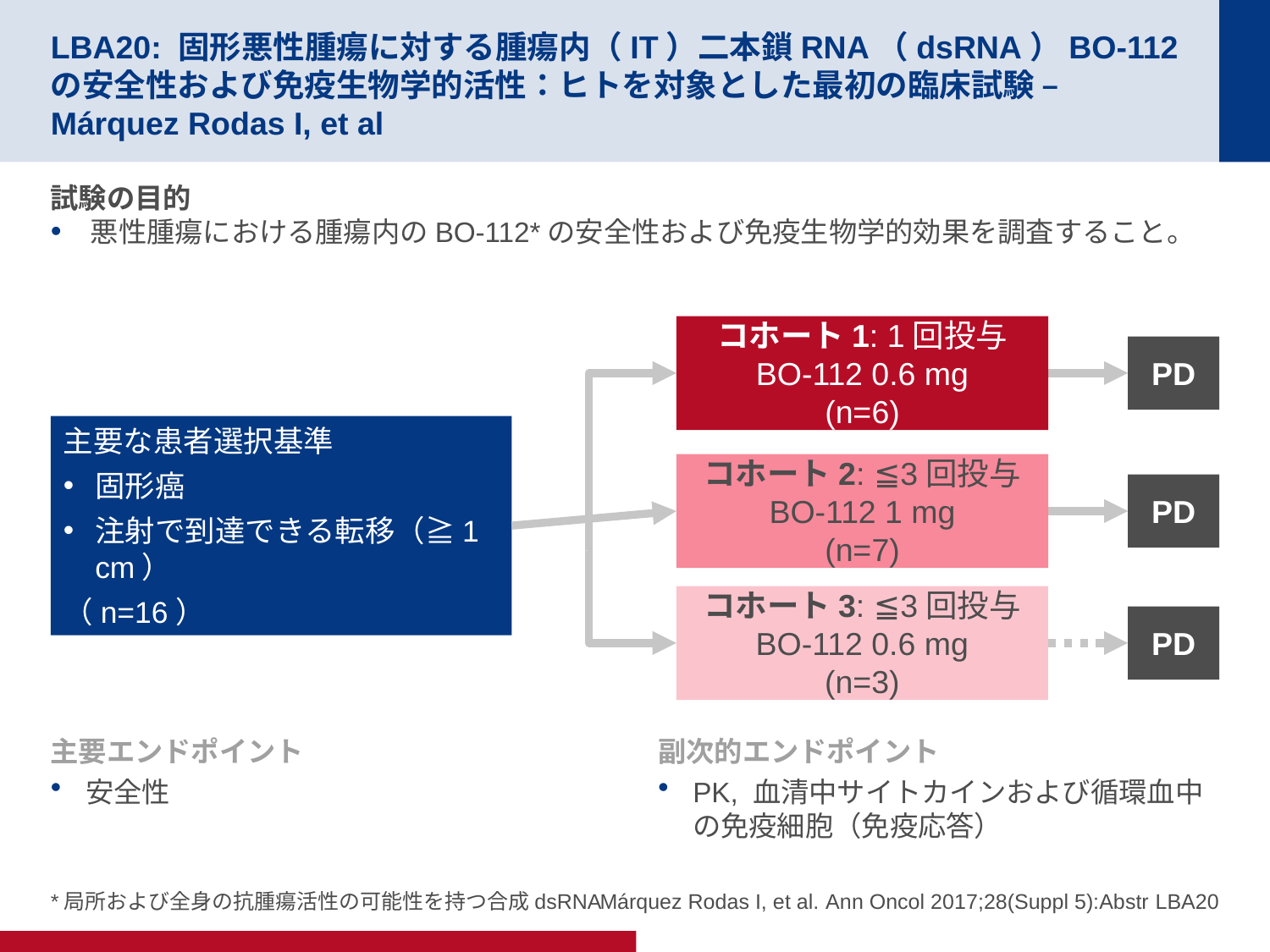

# LBA20: 固形悪性腫瘍に対する腫瘍内（IT）二本鎖RNA（dsRNA）BO-112の安全性および免疫生物学的活性：ヒトを対象とした最初の臨床試験 – Márquez Rodas I, et al
試験の目的
悪性腫瘍における腫瘍内のBO-112*の安全性および免疫生物学的効果を調査すること。

コホート1: 1回投与
BO-112 0.6 mg
(n=6)
PD
主要な患者選択基準
固形癌
注射で到達できる転移（≧1 cm）
（n=16）
コホート2: ≦3回投与
BO-112 1 mg
(n=7)
PD
コホート3: ≦3回投与
BO-112 0.6 mg
(n=3)
PD
主要エンドポイント
安全性
副次的エンドポイント
PK, 血清中サイトカインおよび循環血中の免疫細胞（免疫応答）
*局所および全身の抗腫瘍活性の可能性を持つ合成dsRNA
Márquez Rodas I, et al. Ann Oncol 2017;28(Suppl 5):Abstr LBA20